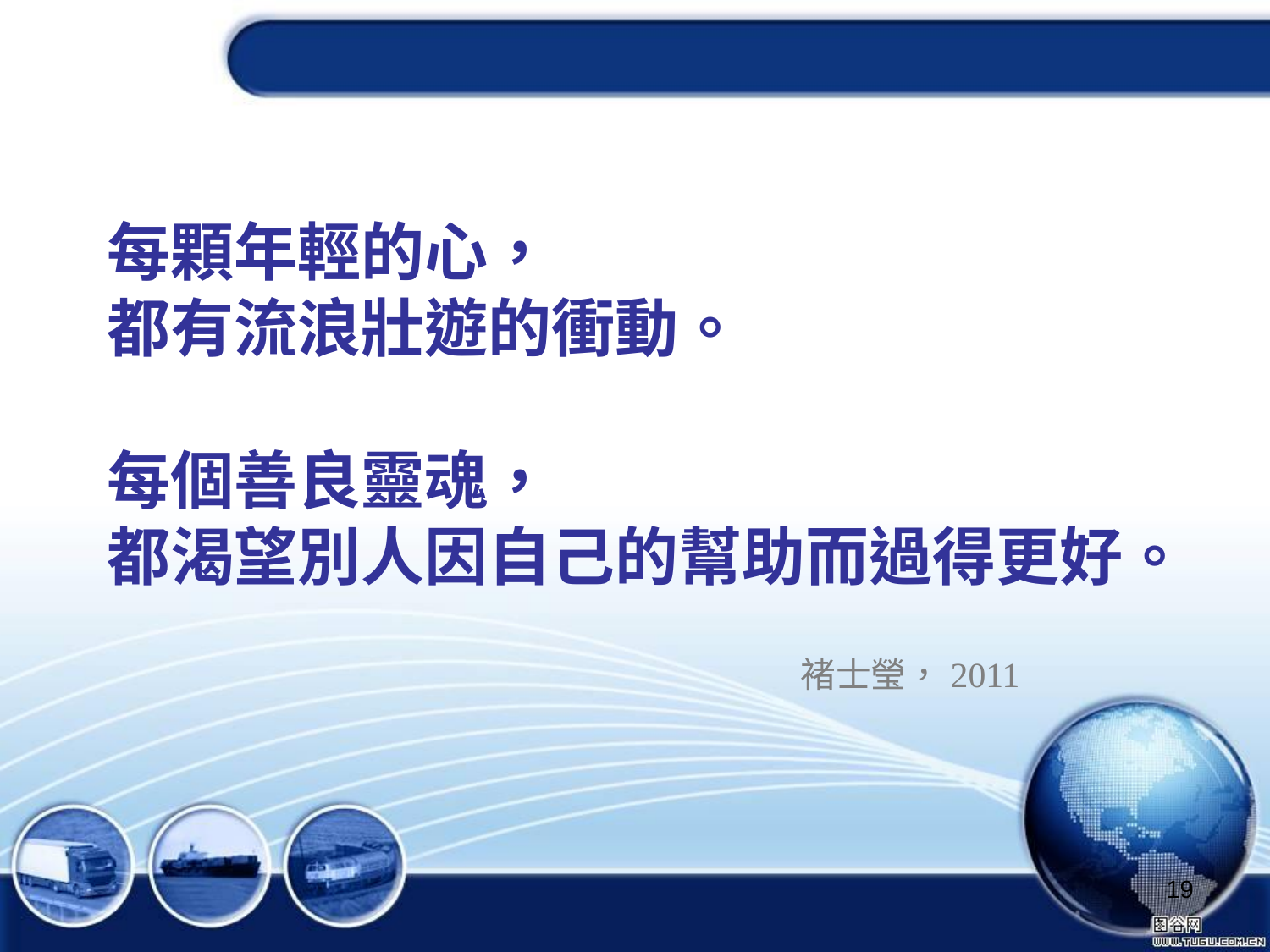

每顆年輕的心，
都有流浪壯遊的衝動。

每個善良靈魂，
都渴望別人因自己的幫助而過得更好。
褚士瑩，2011
19